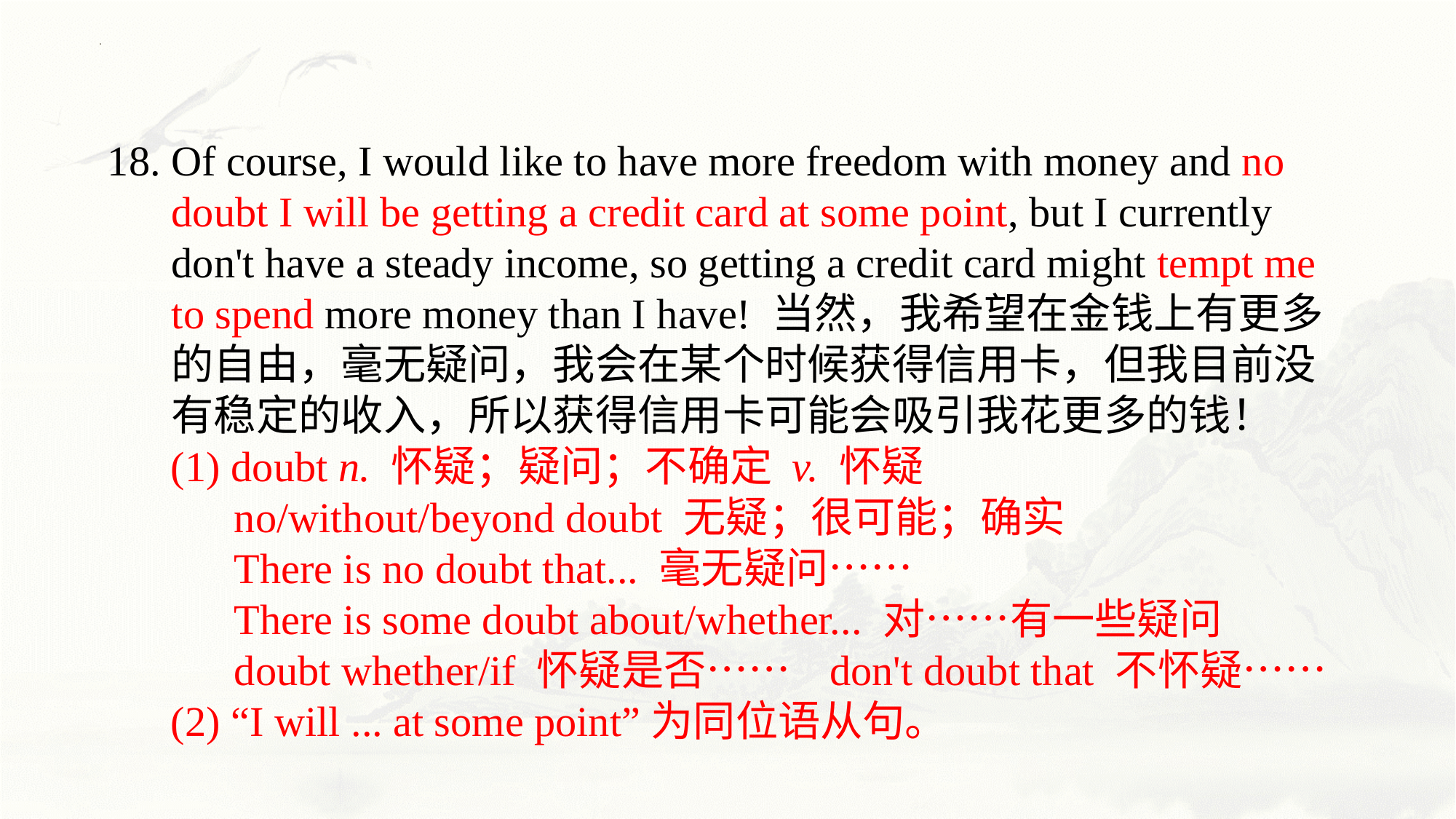

18. Of course, I would like to have more freedom with money and no doubt I will be getting a credit card at some point, but I currently don't have a steady income, so getting a credit card might tempt me to spend more money than I have! 当然，我希望在金钱上有更多的自由，毫无疑问，我会在某个时候获得信用卡，但我目前没有稳定的收入，所以获得信用卡可能会吸引我花更多的钱！
      (1) doubt n. 怀疑；疑问；不确定 v. 怀疑
            no/without/beyond doubt 无疑；很可能；确实
            There is no doubt that... 毫无疑问……
            There is some doubt about/whether... 对……有一些疑问
            doubt whether/if 怀疑是否……   don't doubt that 不怀疑……
      (2) “I will ... at some point”为同位语从句。